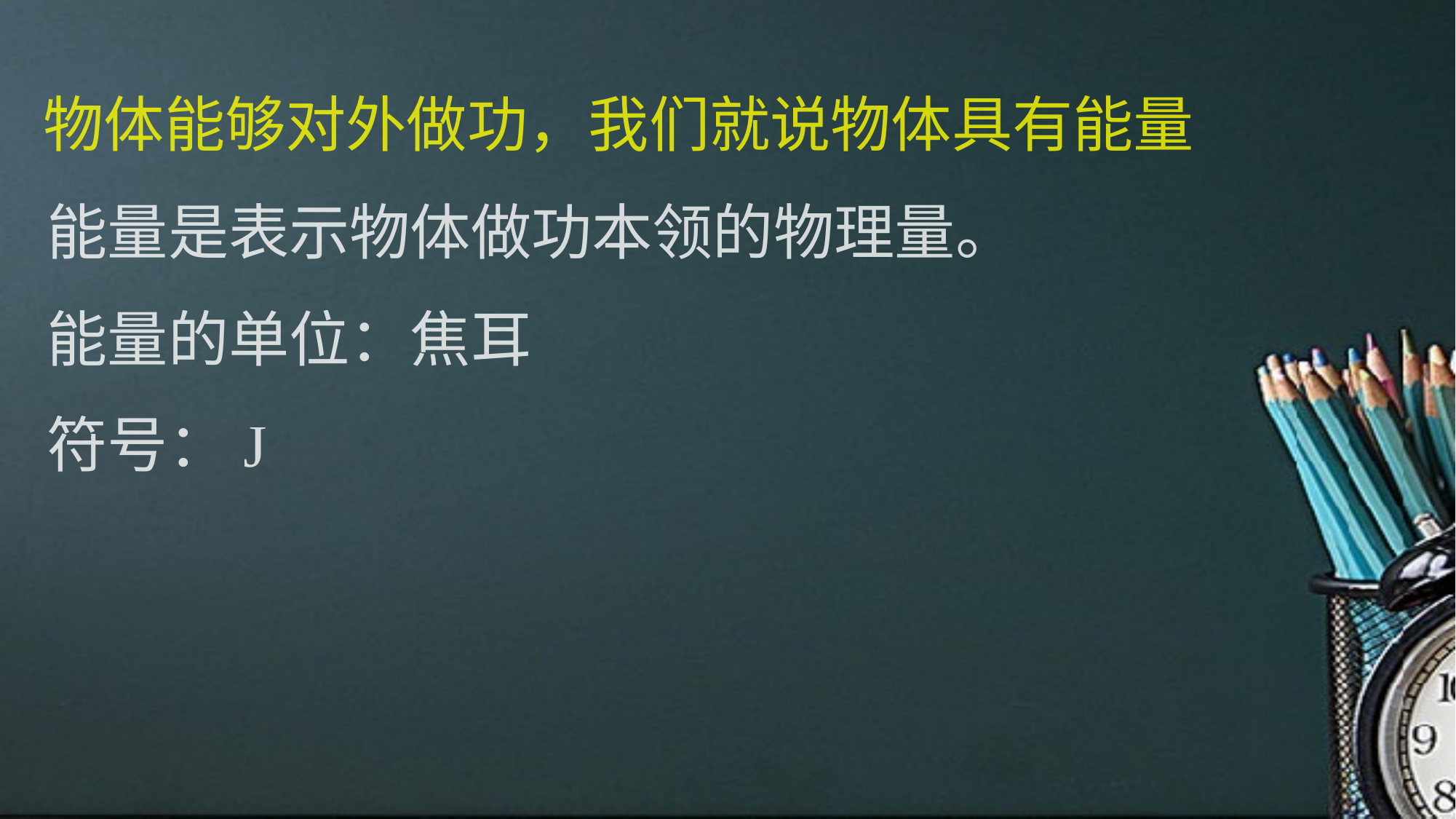

物体能够对外做功，我们就说物体具有能量
能量是表示物体做功本领的物理量。
能量的单位：焦耳
符号：J